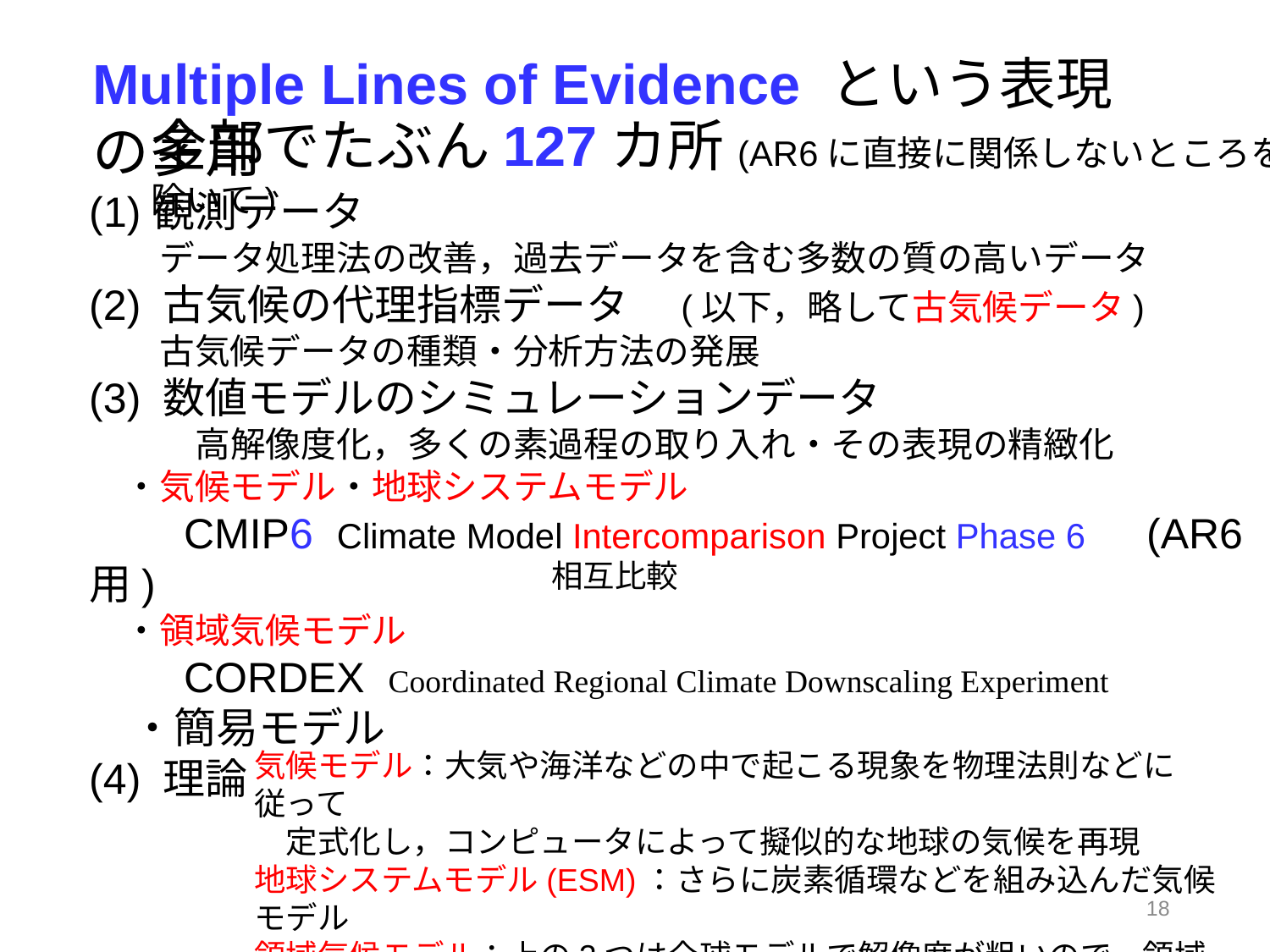

Multiple Lines of Evidence という表現の多用
全部でたぶん127カ所(AR6に直接に関係しないところを除いて)
観測データ
　　データ処理法の改善，過去データを含む多数の質の高いデータ
(2) 古気候の代理指標データ　(以下，略して古気候データ)
　　古気候データの種類・分析方法の発展
(3) 数値モデルのシミュレーションデータ
　　　高解像度化，多くの素過程の取り入れ・その表現の精緻化
　・気候モデル・地球システムモデル
　　CMIP6  Climate Model Intercomparison Project Phase 6　(AR6用)
　・領域気候モデル
　　CORDEX  Coordinated Regional Climate Downscaling Experiment
　・簡易モデル
(4) 理論
相互比較
気候モデル：大気や海洋などの中で起こる現象を物理法則などに従って
　定式化し，コンピュータによって擬似的な地球の気候を再現
地球システムモデル(ESM)：さらに炭素循環などを組み込んだ気候モデル
領域気候モデル：上の2つは全球モデルで解像度が粗いので，領域を限
　定する代わりに解像度を細かくした気候モデル
18